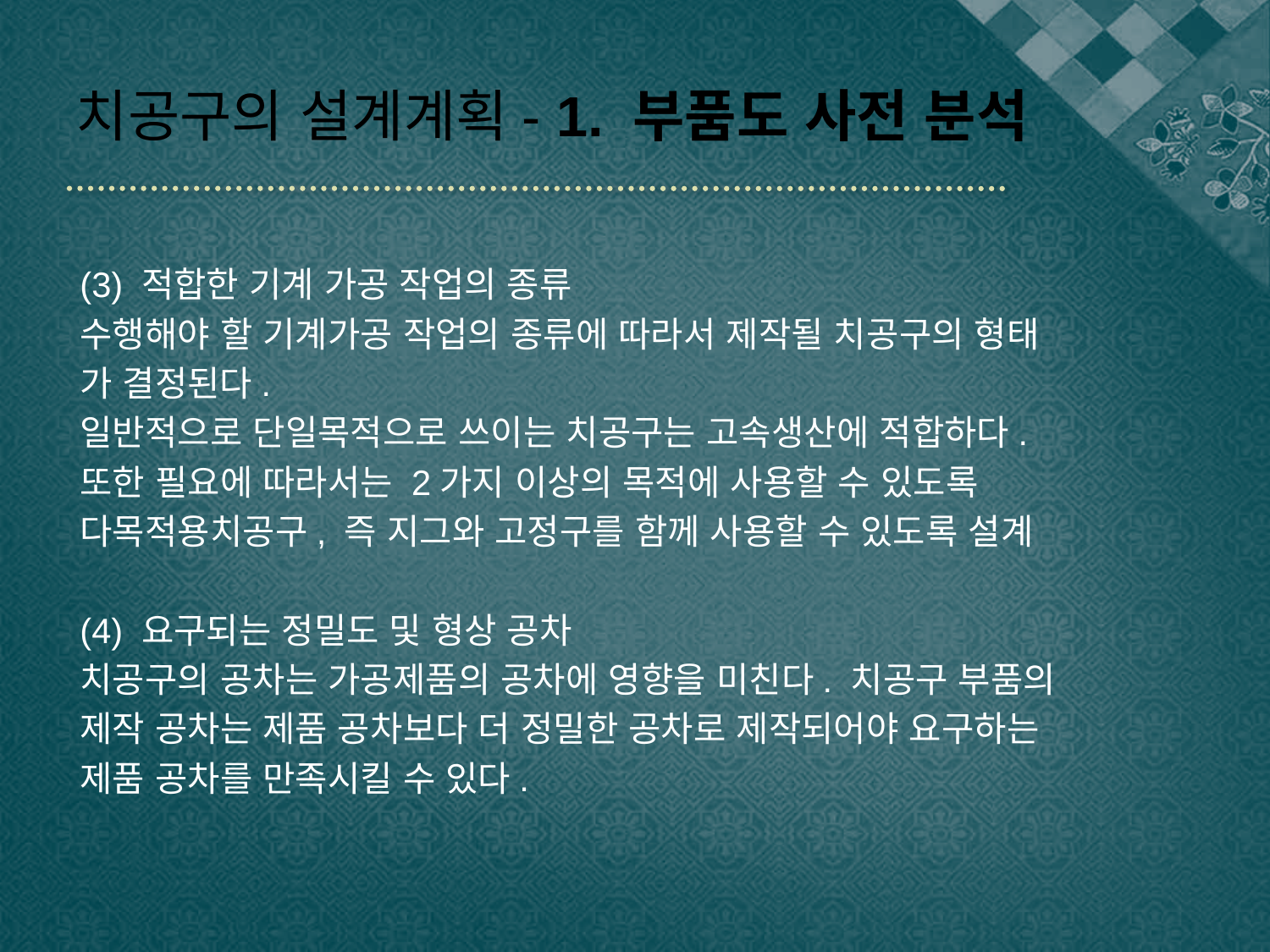

# 치공구의 설계계획- 1. 부품도 사전 분석
(3) 적합한 기계 가공 작업의 종류
수행해야 할 기계가공 작업의 종류에 따라서 제작될 치공구의 형태
가 결정된다.
일반적으로 단일목적으로 쓰이는 치공구는 고속생산에 적합하다.
또한 필요에 따라서는 2가지 이상의 목적에 사용할 수 있도록
다목적용치공구, 즉 지그와 고정구를 함께 사용할 수 있도록 설계

(4) 요구되는 정밀도 및 형상 공차
치공구의 공차는 가공제품의 공차에 영향을 미친다. 치공구 부품의
제작 공차는 제품 공차보다 더 정밀한 공차로 제작되어야 요구하는
제품 공차를 만족시킬 수 있다.